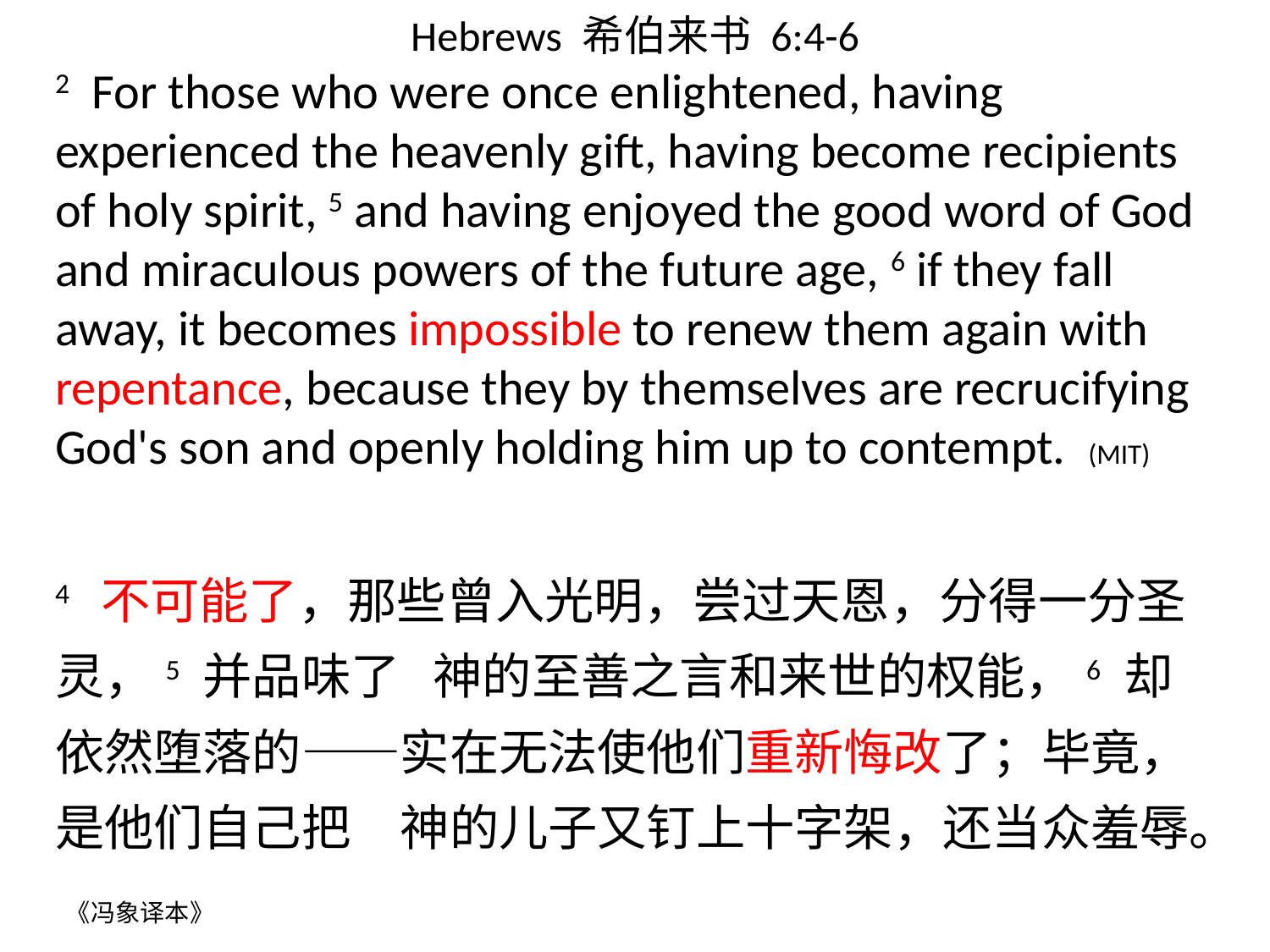

# Hebrews 希伯来书 6:4-6
2  For those who were once enlightened, having experienced the heavenly gift, having become recipients of holy spirit, 5 and having enjoyed the good word of God and miraculous powers of the future age, 6 if they fall away, it becomes impossible to renew them again with repentance, because they by themselves are recrucifying God's son and openly holding him up to contempt.  (MIT)

4   不可能了，那些曾入光明，尝过天恩，分得一分圣灵，5 并品味了   神的至善之言和来世的权能，6 却依然堕落的——实在无法使他们重新悔改了；毕竟，是他们自己把　神的儿子又钉上十字架，还当众羞辱。 《冯象译本》